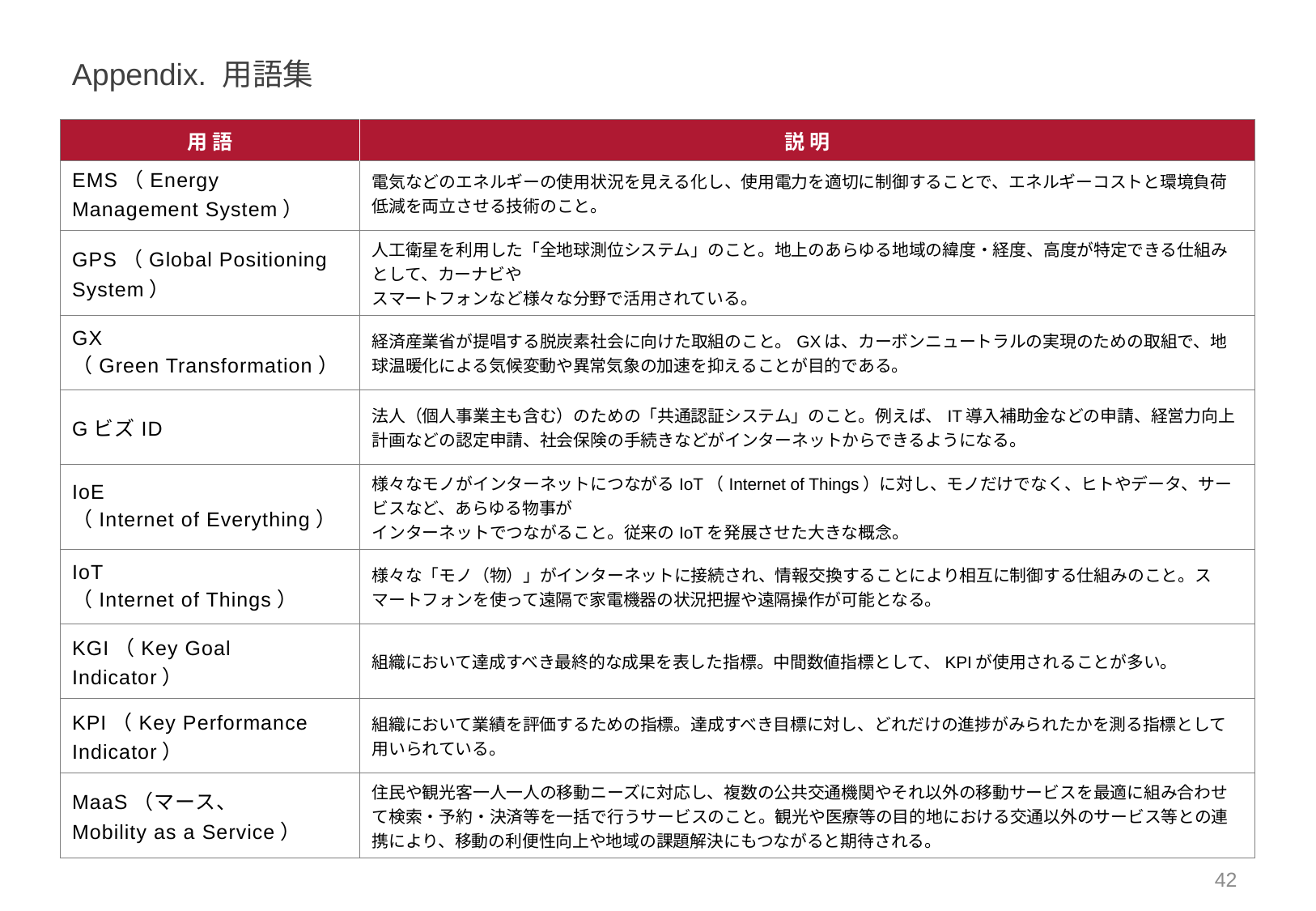

Appendix. 用語集
| 用語 | 説明 |
| --- | --- |
| EMS（Energy Management System） | 電気などのエネルギーの使用状況を見える化し、使用電力を適切に制御することで、エネルギーコストと環境負荷低減を両立させる技術のこと。 |
| --- | --- |
| GPS（Global Positioning System） | 人工衛星を利用した「全地球測位システム」のこと。地上のあらゆる地域の緯度・経度、高度が特定できる仕組みとして、カーナビや スマートフォンなど様々な分野で活用されている。 |
| GX （Green Transformation） | 経済産業省が提唱する脱炭素社会に向けた取組のこと。GXは、カーボンニュートラルの実現のための取組で、地球温暖化による気候変動や異常気象の加速を抑えることが目的である。 |
| GビズID | 法人（個人事業主も含む）のための「共通認証システム」のこと。例えば、IT導入補助金などの申請、経営力向上計画などの認定申請、社会保険の手続きなどがインターネットからできるようになる。 |
| IoE （Internet of Everything） | 様々なモノがインターネットにつながるIoT（Internet of Things）に対し、モノだけでなく、ヒトやデータ、サービスなど、あらゆる物事が インターネットでつながること。従来のIoTを発展させた大きな概念。 |
| IoT （Internet of Things） | 様々な「モノ（物）」がインターネットに接続され、情報交換することにより相互に制御する仕組みのこと。スマートフォンを使って遠隔で家電機器の状況把握や遠隔操作が可能となる。 |
| KGI（Key Goal Indicator） | 組織において達成すべき最終的な成果を表した指標。中間数値指標として、KPIが使用されることが多い。 |
| KPI（Key Performance Indicator） | 組織において業績を評価するための指標。達成すべき目標に対し、どれだけの進捗がみられたかを測る指標として用いられている。 |
| MaaS（マース、 Mobility as a Service） | 住民や観光客一人一人の移動ニーズに対応し、複数の公共交通機関やそれ以外の移動サービスを最適に組み合わせて検索・予約・決済等を一括で行うサービスのこと。観光や医療等の目的地における交通以外のサービス等との連携により、移動の利便性向上や地域の課題解決にもつながると期待される。 |
42